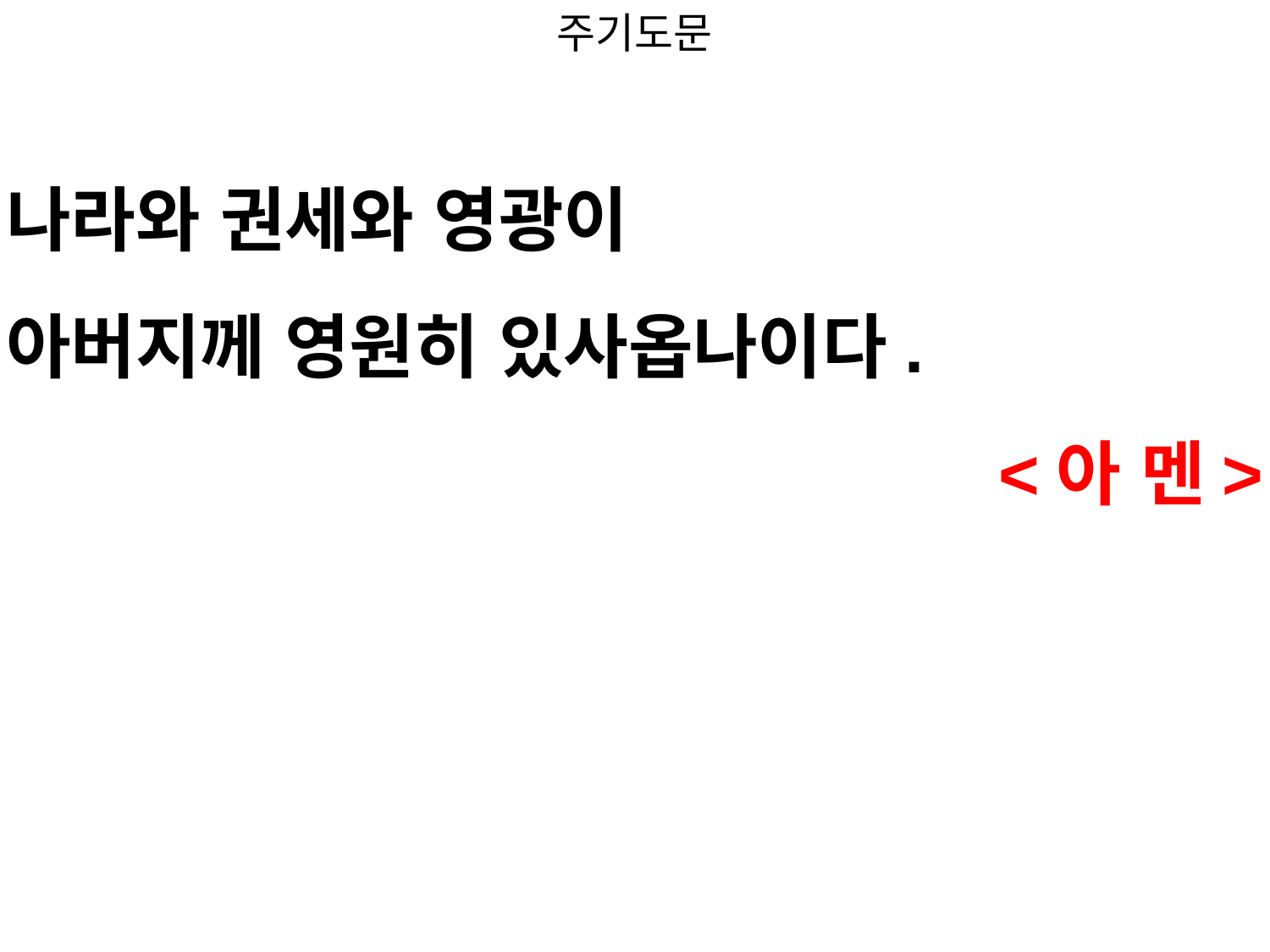

주기도문
#
나라와 권세와 영광이
아버지께 영원히 있사옵나이다.
<아 멘>